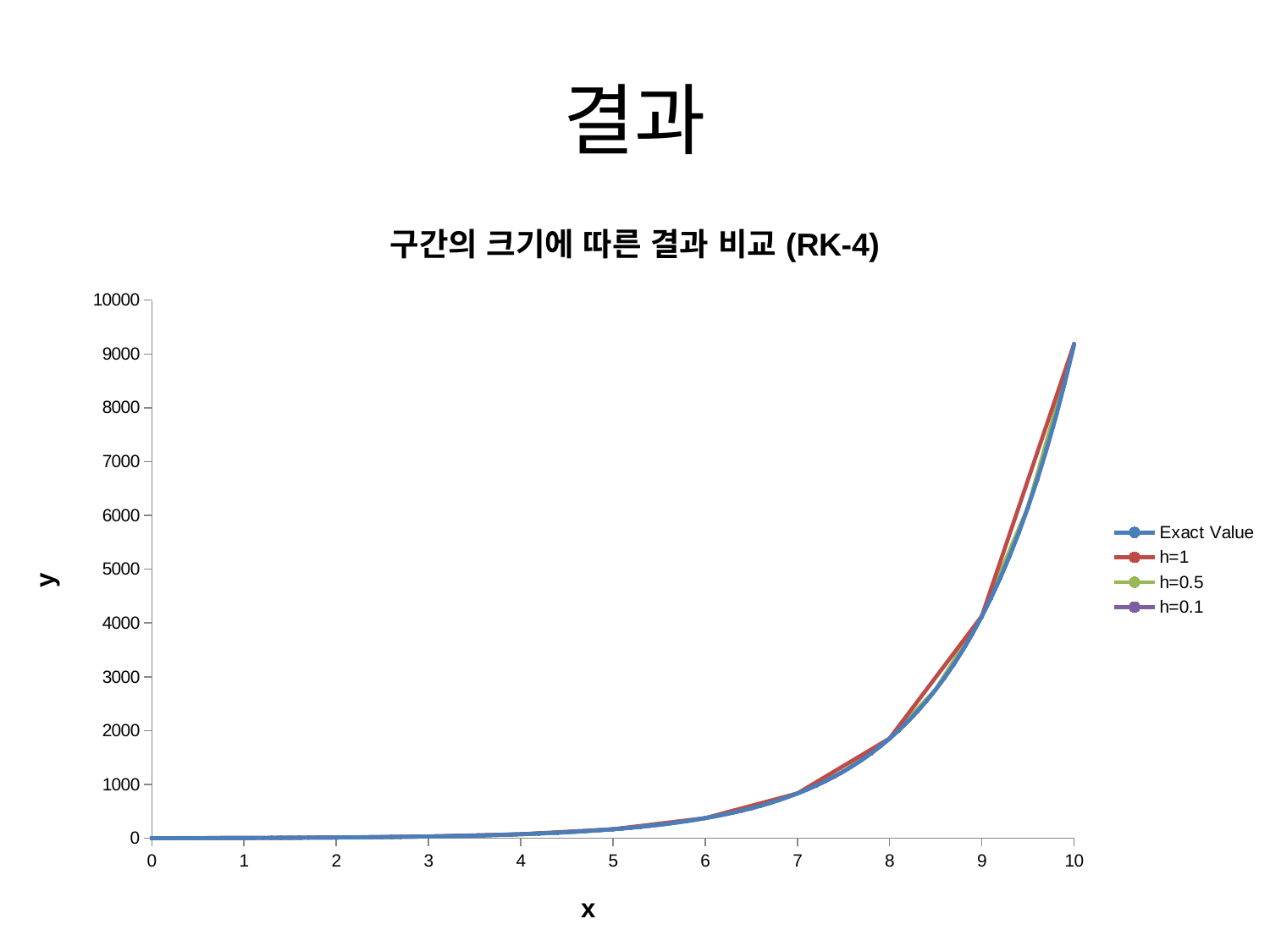

# 결과

### Chart: 구간의 크기에 따른 결과 비교(RK-4)

| Category |  |  |  |  |
|---|---|---|---|---|